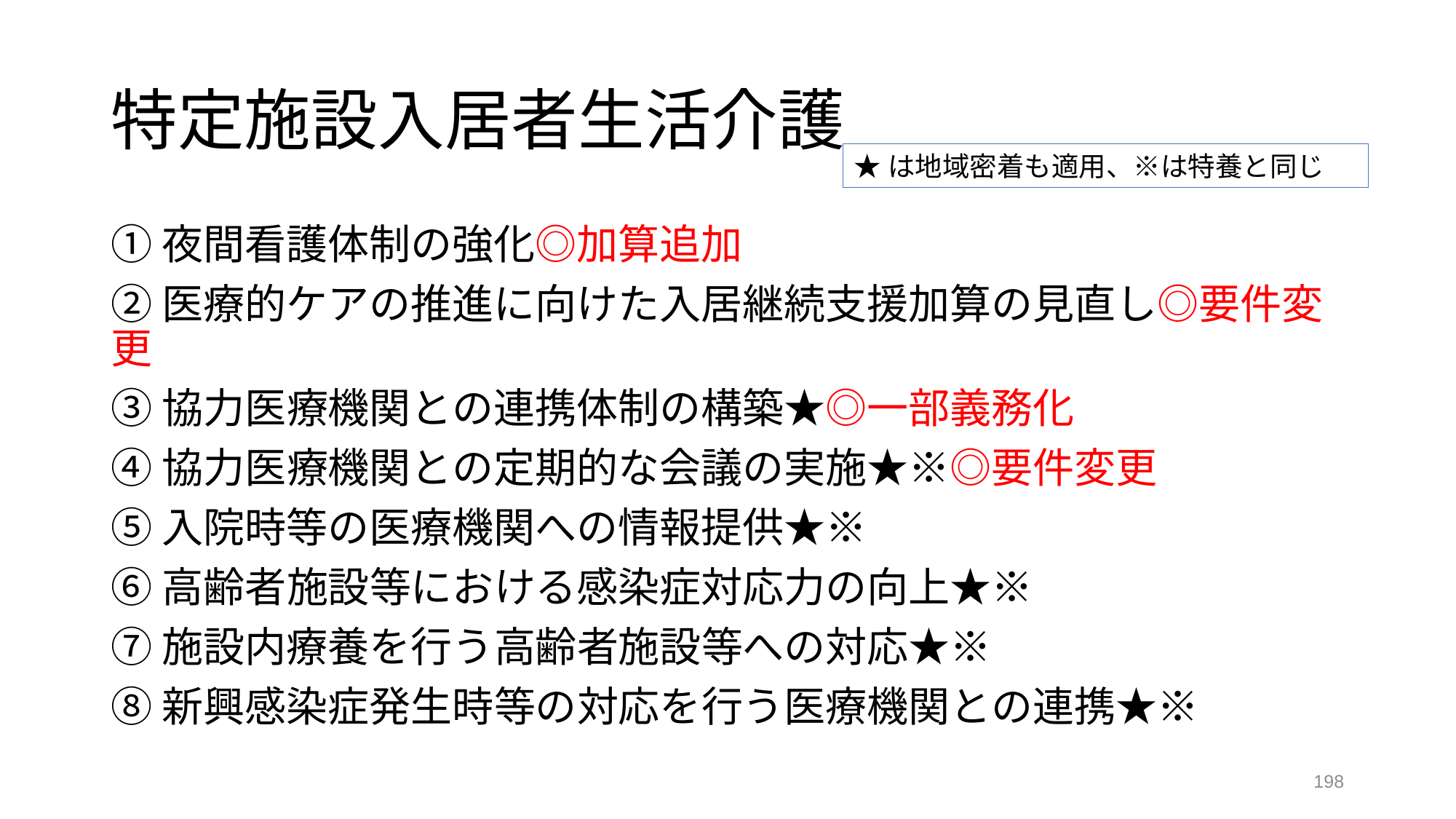

# 特定施設入居者生活介護
★は地域密着も適用、※は特養と同じ
①夜間看護体制の強化◎加算追加
②医療的ケアの推進に向けた入居継続支援加算の見直し◎要件変更
③協力医療機関との連携体制の構築★◎一部義務化
④協力医療機関との定期的な会議の実施★※◎要件変更
⑤入院時等の医療機関への情報提供★※
⑥高齢者施設等における感染症対応力の向上★※
⑦施設内療養を行う高齢者施設等への対応★※
⑧新興感染症発生時等の対応を行う医療機関との連携★※
198